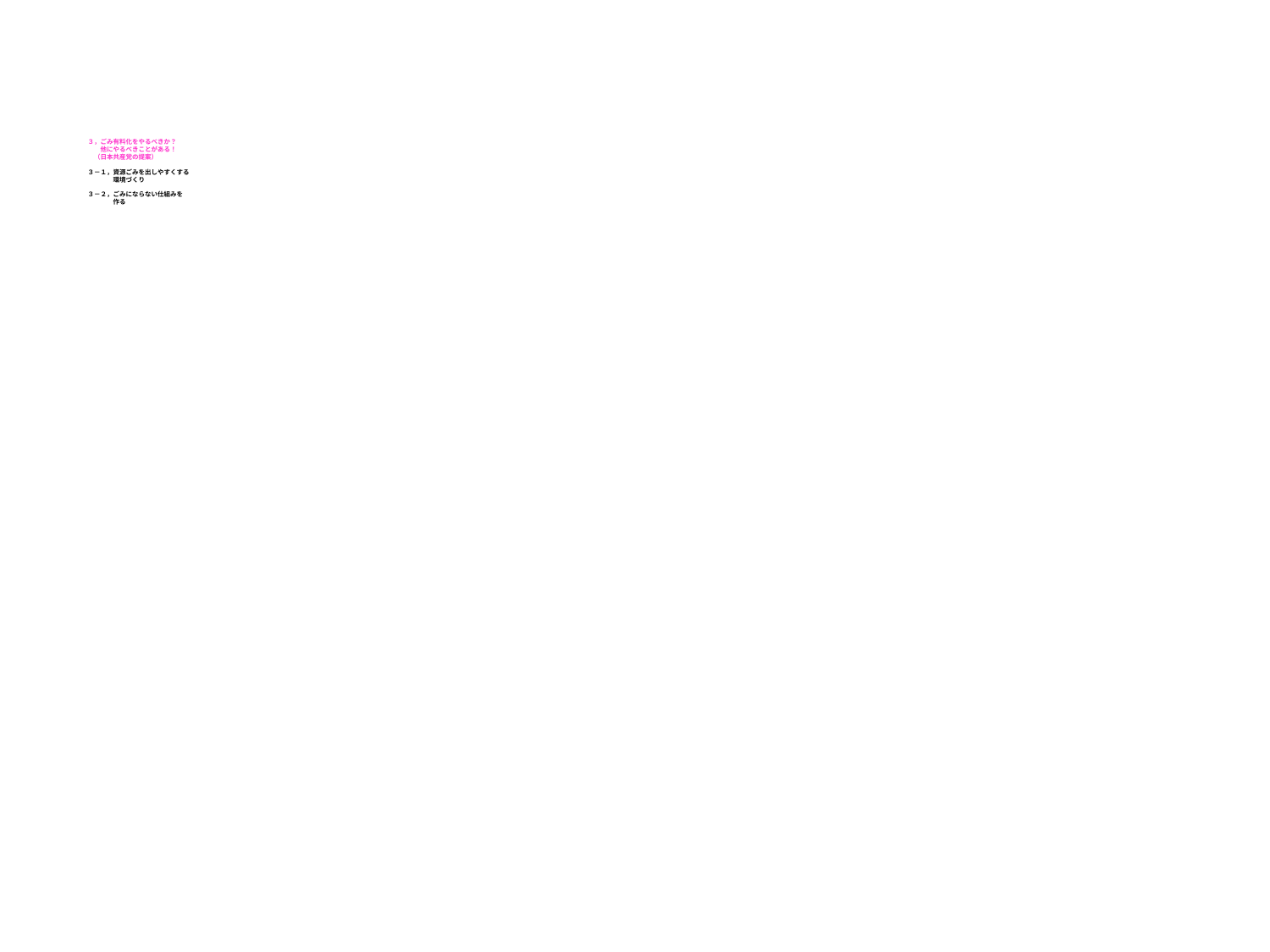

# ３，ごみ有料化をやるべきか？ 　　他にやるべきことがある！ 　（日本共産党の提案） ３－１，資源ごみを出しやすくする 　　　　環境づくり ３－２，ごみにならない仕組みを　　　　 　　　　作る